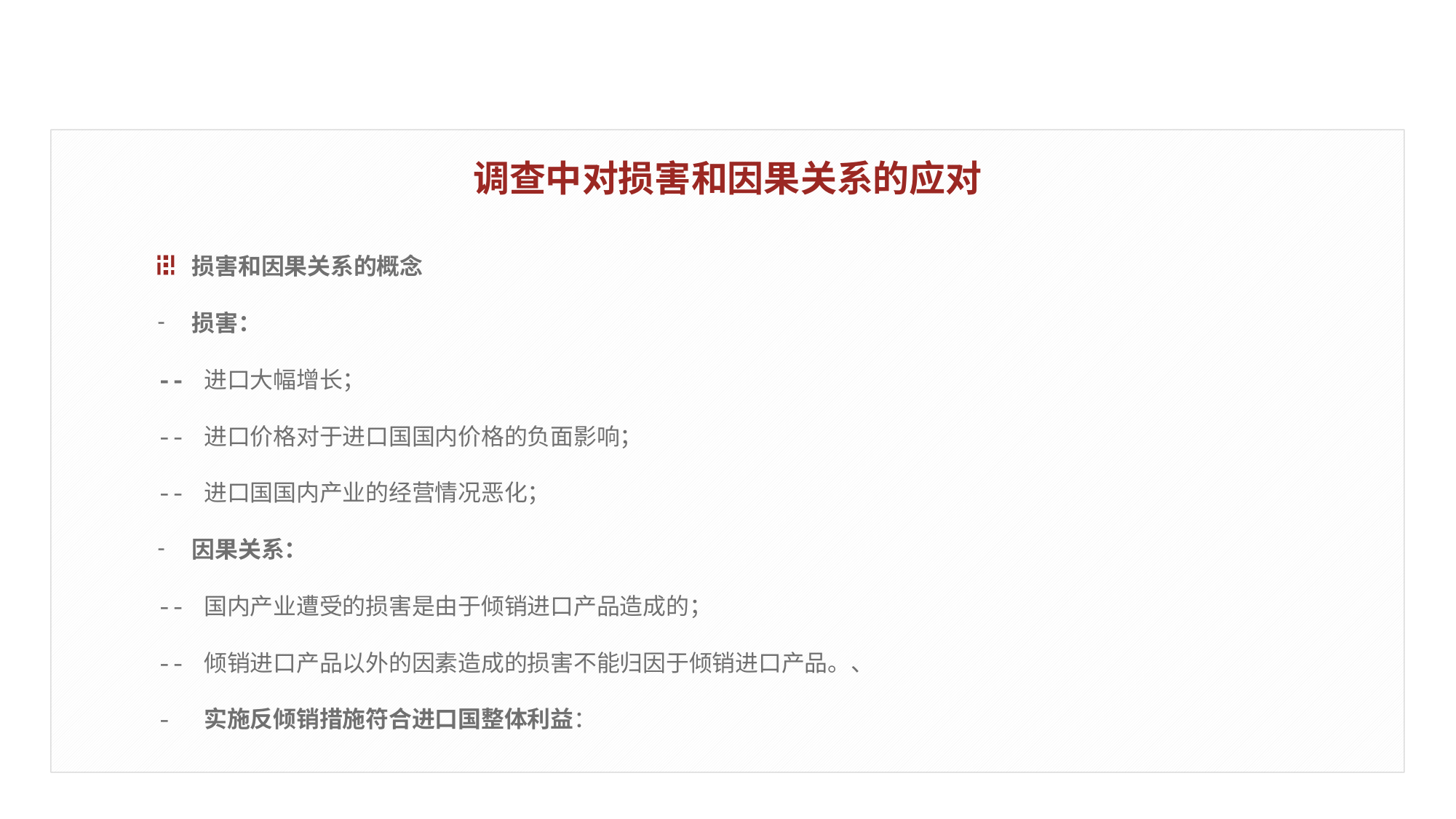

调查中对损害和因果关系的应对
损害和因果关系的概念
损害：
-- 进口大幅增长；
-- 进口价格对于进口国国内价格的负面影响；
-- 进口国国内产业的经营情况恶化；
因果关系：
-- 国内产业遭受的损害是由于倾销进口产品造成的；
-- 倾销进口产品以外的因素造成的损害不能归因于倾销进口产品。、
-  实施反倾销措施符合进口国整体利益：